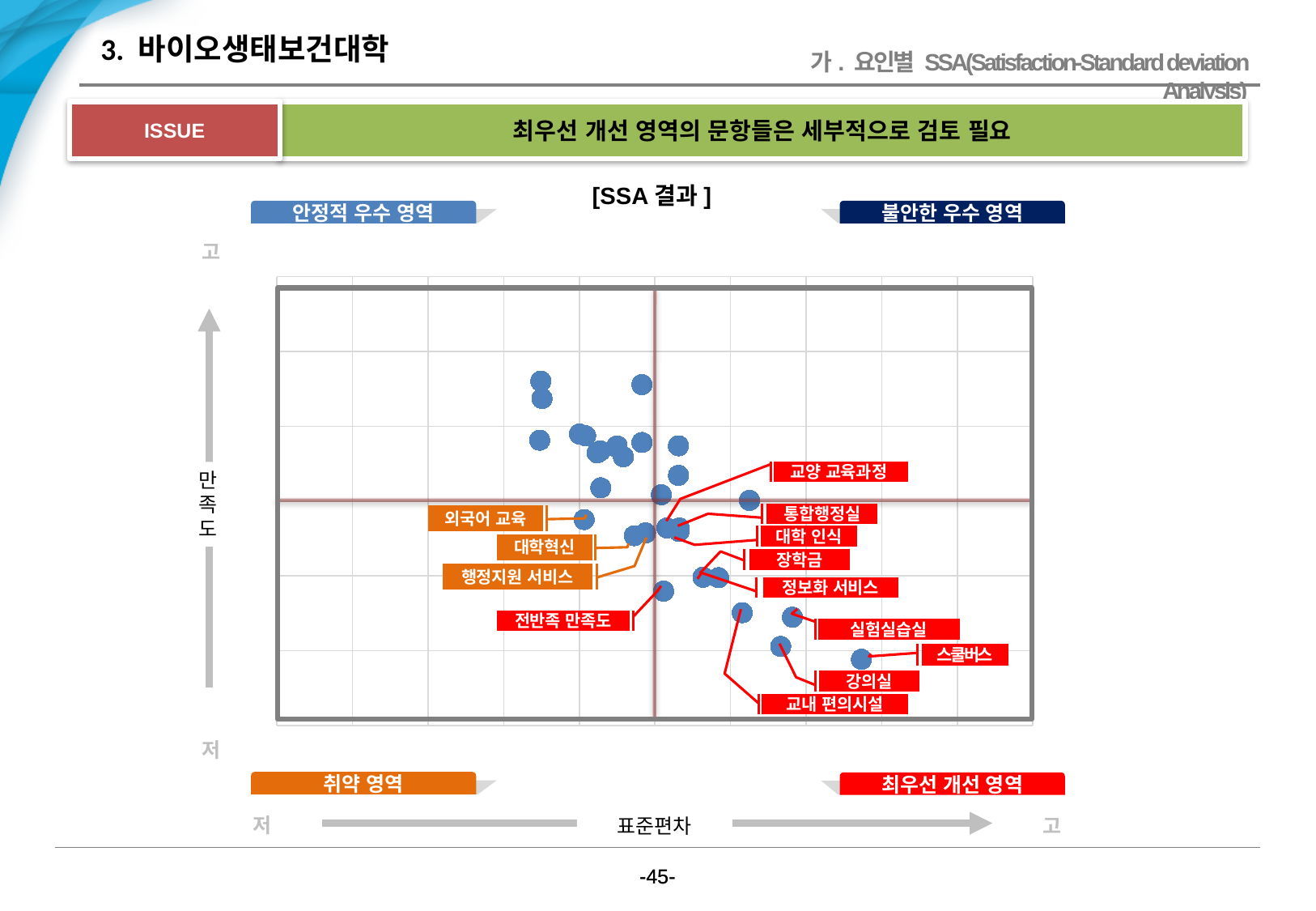

# 3. 바이오생태보건대학
가. 요인별 SSA(Satisfaction-Standard deviation Analysis)
ISSUE
최우선 개선 영역의 문항들은 세부적으로 검토 필요
[SSA결과]
안정적 우수 영역

불안한 우수 영역

고

### Chart

| Category | Y 값 |
|---|---|
만
족
도
전반족 만족도
스쿨버스
교내 편의시설
저
취약 영역

최우선 개선 영역

저
고
표준편차
교양 교육과정
통합행정실
외국어 교육
대학 인식
대학혁신
장학금
행정지원 서비스
정보화 서비스
실험실습실
강의실
-45-
-45-